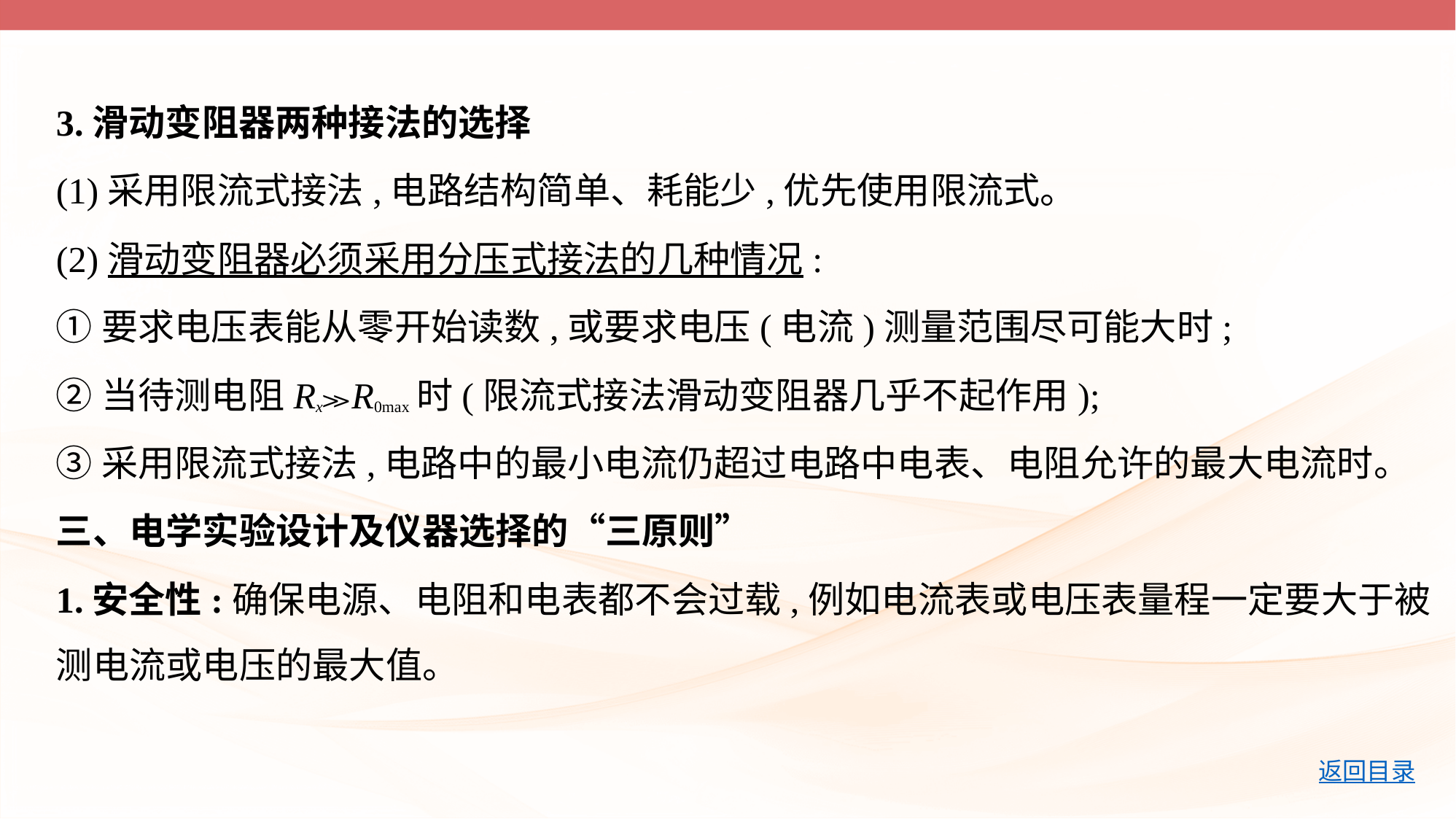

3.滑动变阻器两种接法的选择
(1)采用限流式接法,电路结构简单、耗能少,优先使用限流式。
(2)滑动变阻器必须采用分压式接法的几种情况:
①要求电压表能从零开始读数,或要求电压(电流)测量范围尽可能大时;
②当待测电阻Rx≫R0max时(限流式接法滑动变阻器几乎不起作用);
③采用限流式接法,电路中的最小电流仍超过电路中电表、电阻允许的最大电流时。
三、电学实验设计及仪器选择的“三原则”
1.安全性:确保电源、电阻和电表都不会过载,例如电流表或电压表量程一定要大于被
测电流或电压的最大值。